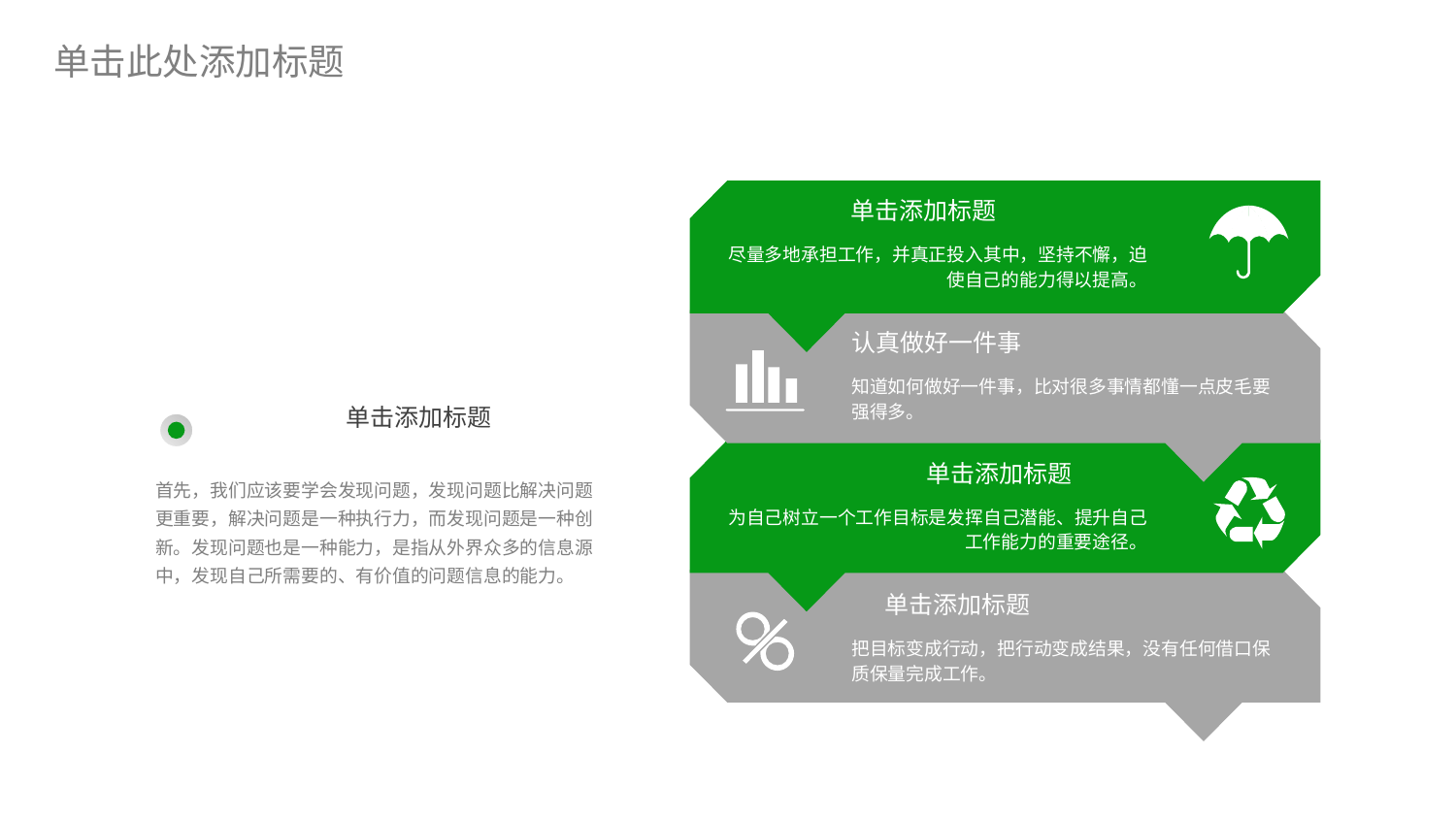

单击添加标题

尽量多地承担工作，并真正投入其中，坚持不懈，迫使自己的能力得以提高。

认真做好一件事

知道如何做好一件事，比对很多事情都懂一点皮毛要强得多。
单击添加标题

单击添加标题
首先，我们应该要学会发现问题，发现问题比解决问题更重要，解决问题是一种执行力，而发现问题是一种创新。发现问题也是一种能力，是指从外界众多的信息源中，发现自己所需要的、有价值的问题信息的能力。

为自己树立一个工作目标是发挥自己潜能、提升自己工作能力的重要途径。

单击添加标题

把目标变成行动，把行动变成结果，没有任何借口保质保量完成工作。